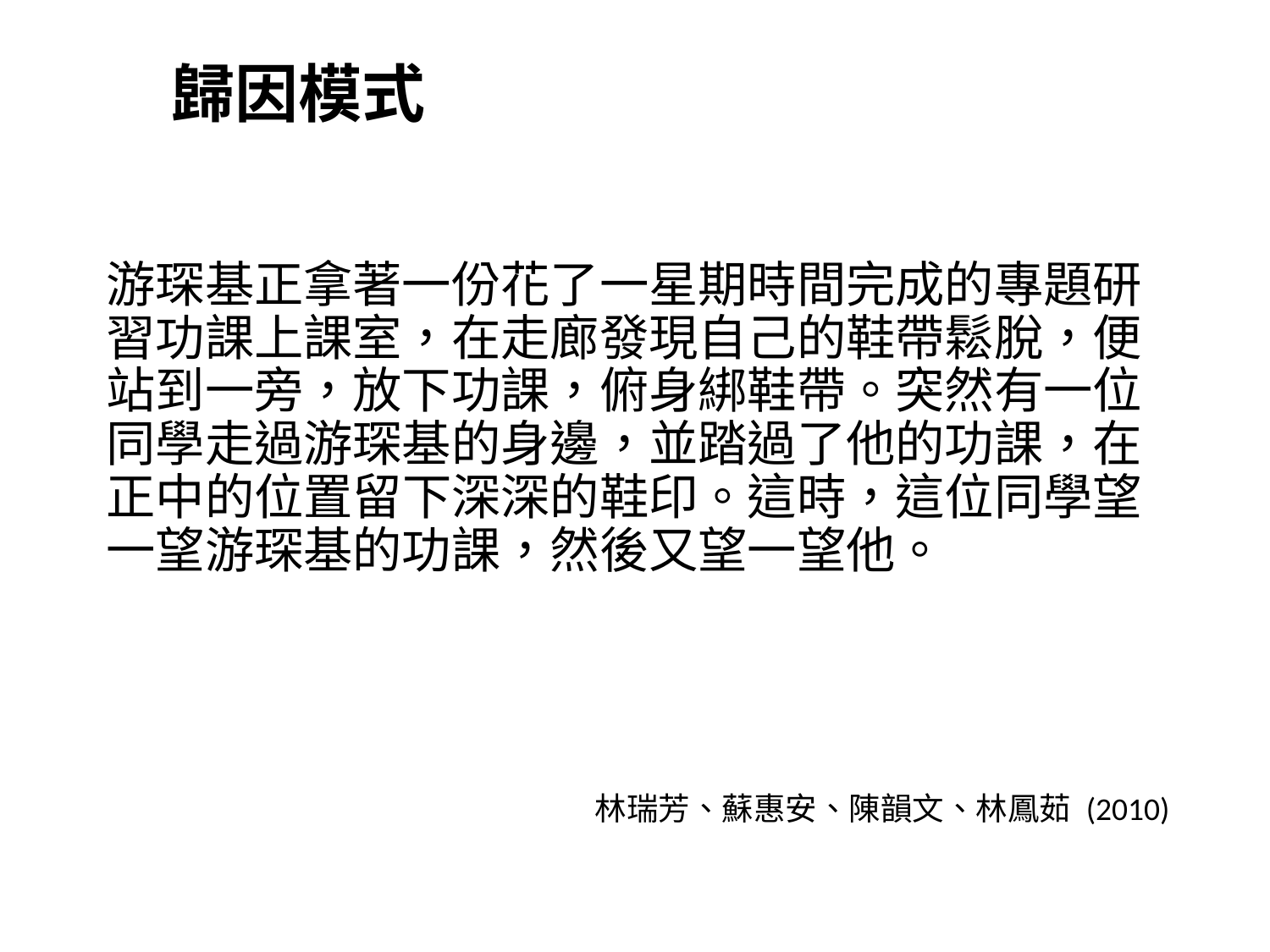

# 歸因模式
游琛基正拿著一份花了一星期時間完成的專題研習功課上課室，在走廊發現自己的鞋帶鬆脫，便站到一旁，放下功課，俯身綁鞋帶。突然有一位同學走過游琛基的身邊，並踏過了他的功課，在正中的位置留下深深的鞋印。這時，這位同學望一望游琛基的功課，然後又望一望他。
林瑞芳、蘇惠安、陳韻文、林鳳茹 (2010)